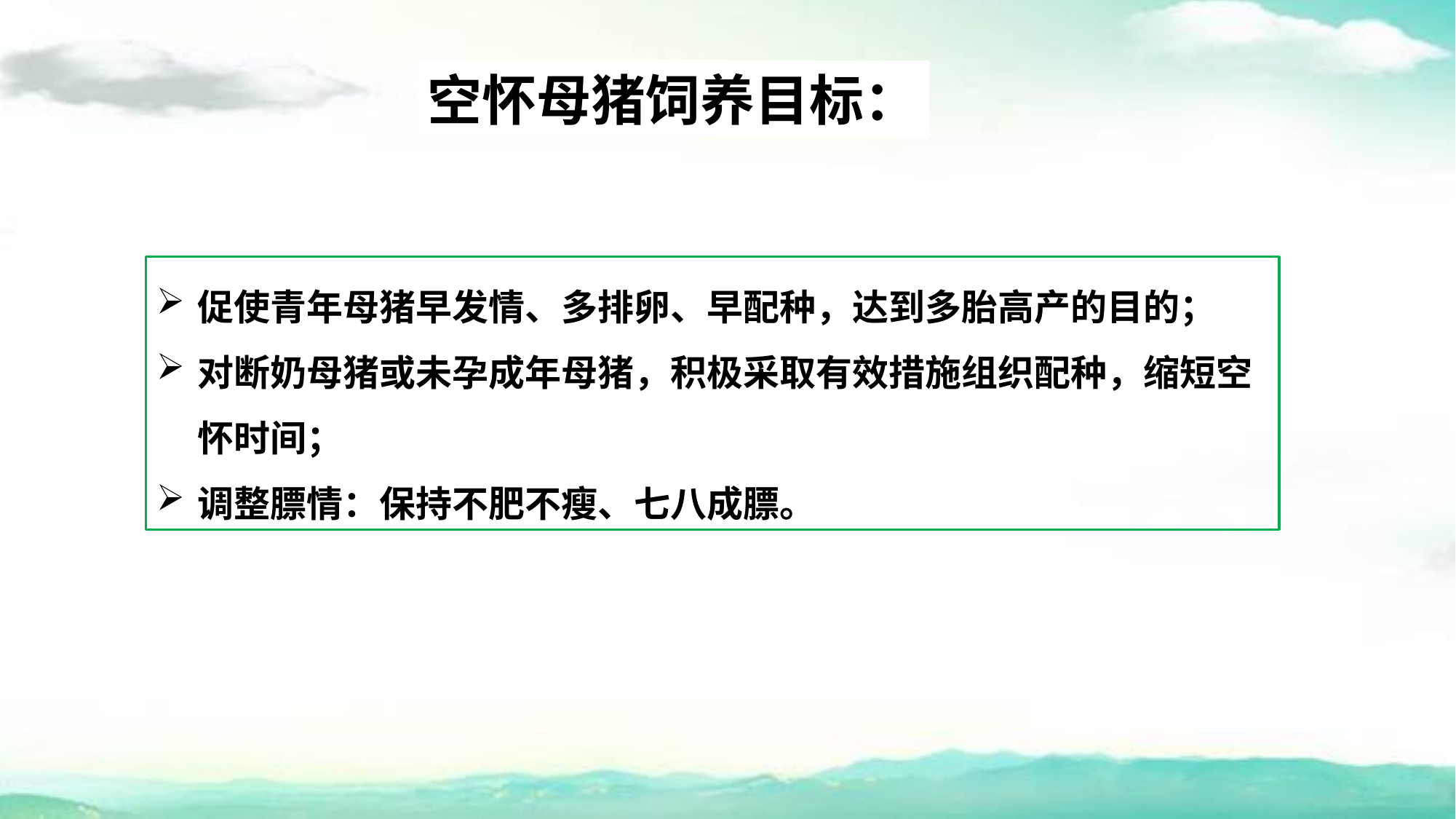

空怀母猪饲养目标：
促使青年母猪早发情、多排卵、早配种，达到多胎高产的目的；
对断奶母猪或未孕成年母猪，积极采取有效措施组织配种，缩短空怀时间；
调整膘情：保持不肥不瘦、七八成膘。